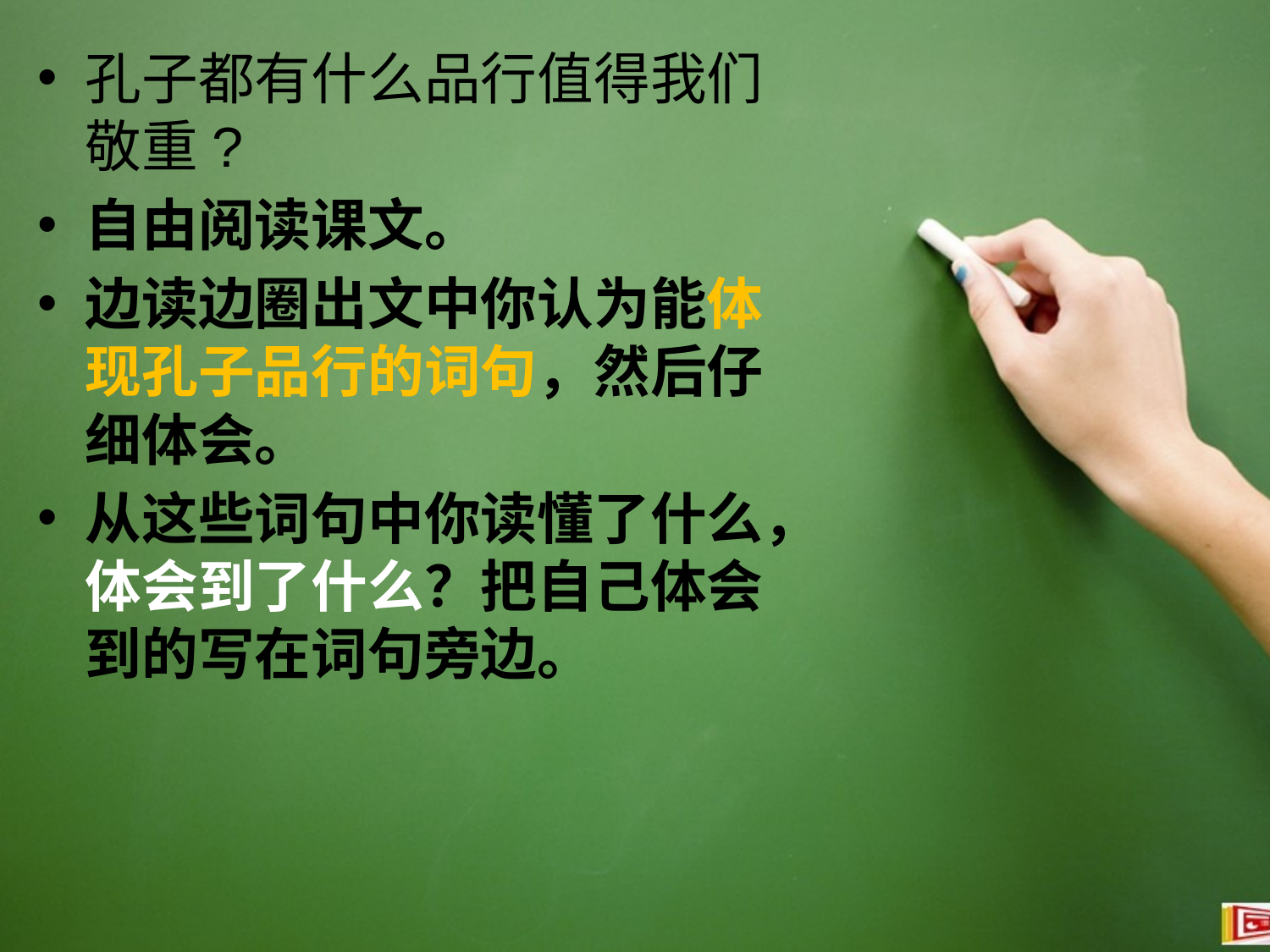

孔子都有什么品行值得我们敬重?
自由阅读课文。
边读边圈出文中你认为能体现孔子品行的词句，然后仔细体会。
从这些词句中你读懂了什么，体会到了什么？把自己体会到的写在词句旁边。